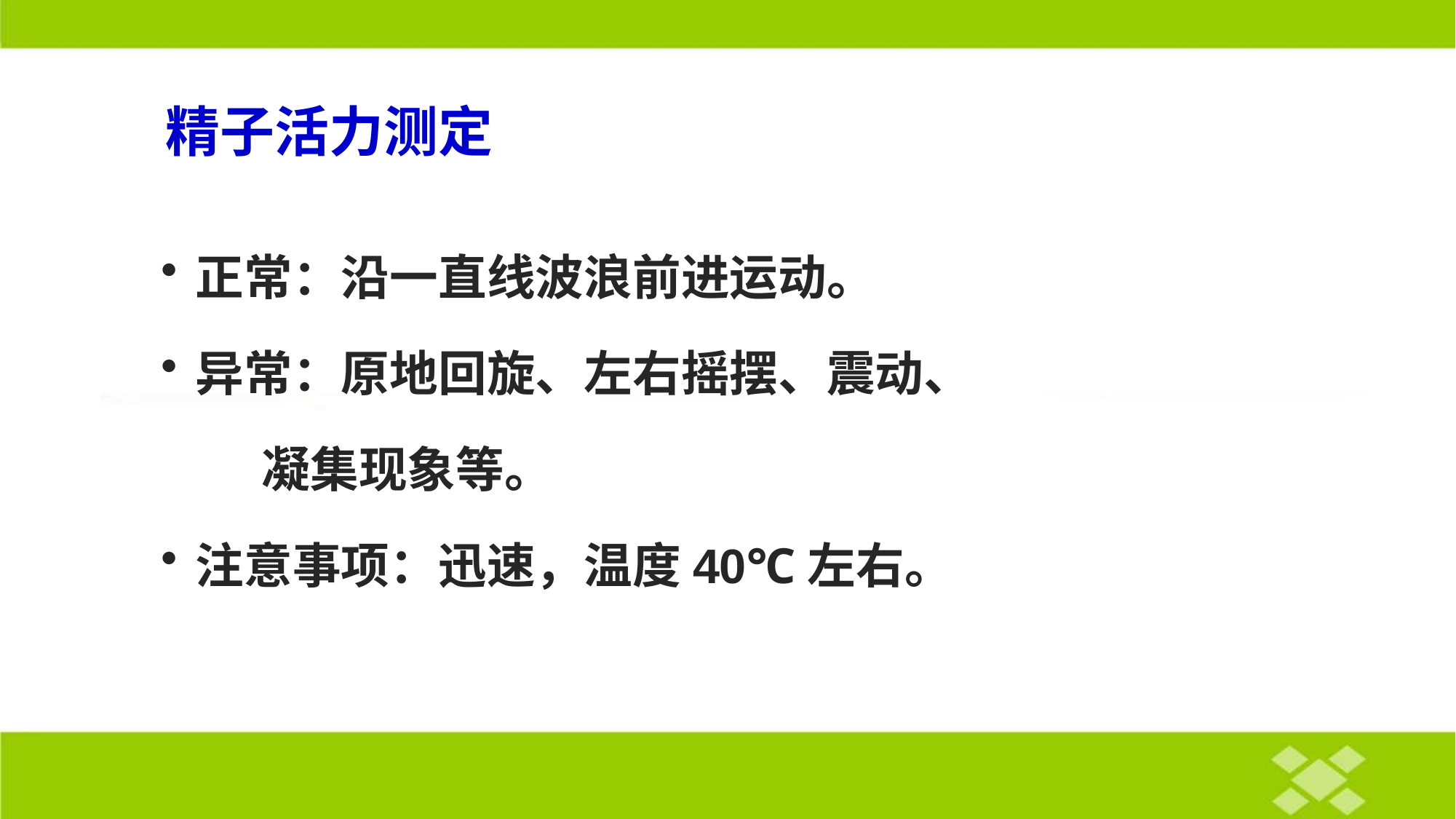

精子活力测定
正常：沿一直线波浪前进运动。
异常：原地回旋、左右摇摆、震动、
        凝集现象等。
注意事项：迅速，温度40℃左右。